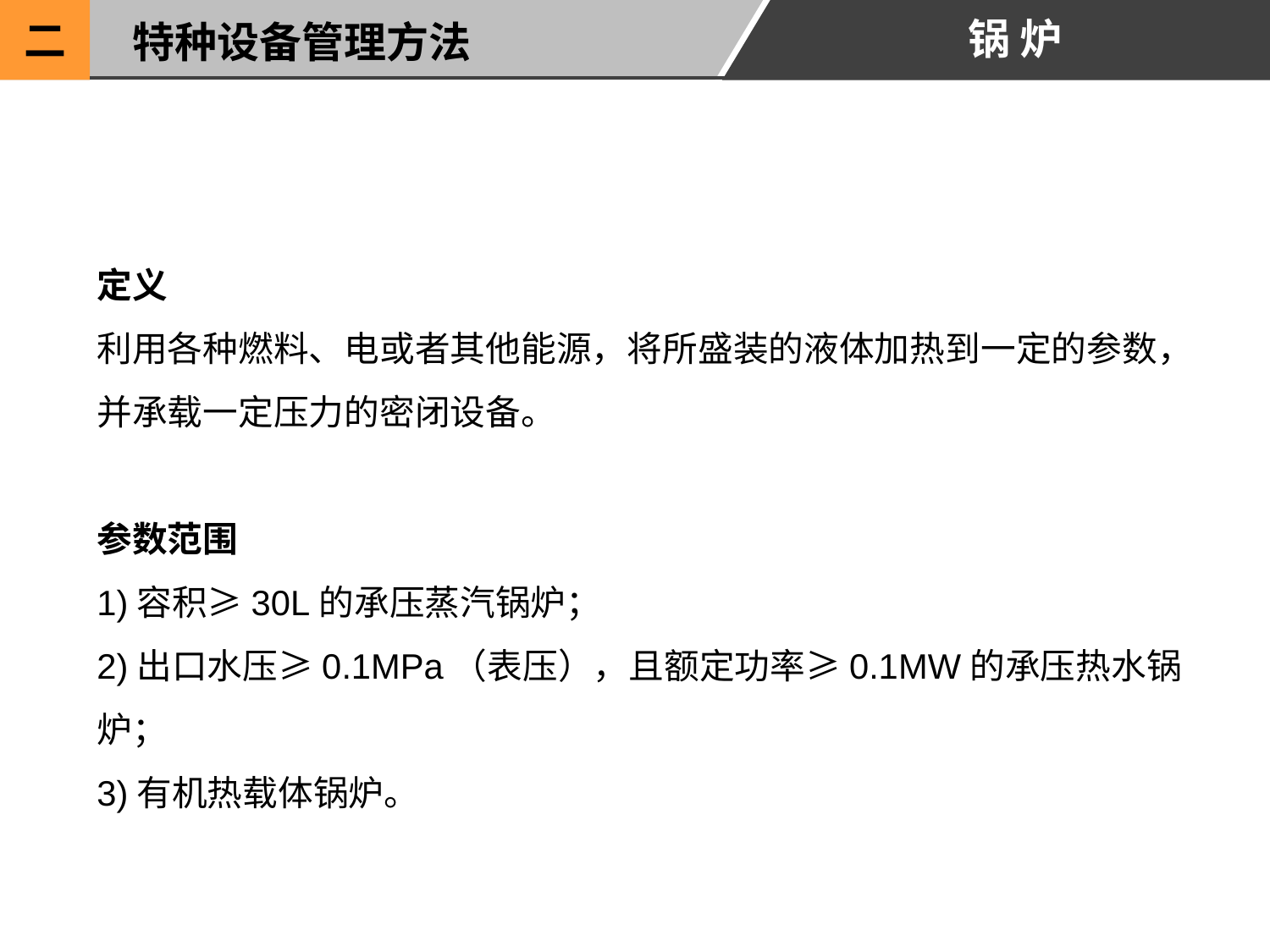

锅 炉
二
特种设备管理方法
定义
利用各种燃料、电或者其他能源，将所盛装的液体加热到一定的参数，并承载一定压力的密闭设备。

参数范围
1)容积≥30L的承压蒸汽锅炉；
2)出口水压≥0.1MPa（表压），且额定功率≥0.1MW的承压热水锅炉；
3)有机热载体锅炉。